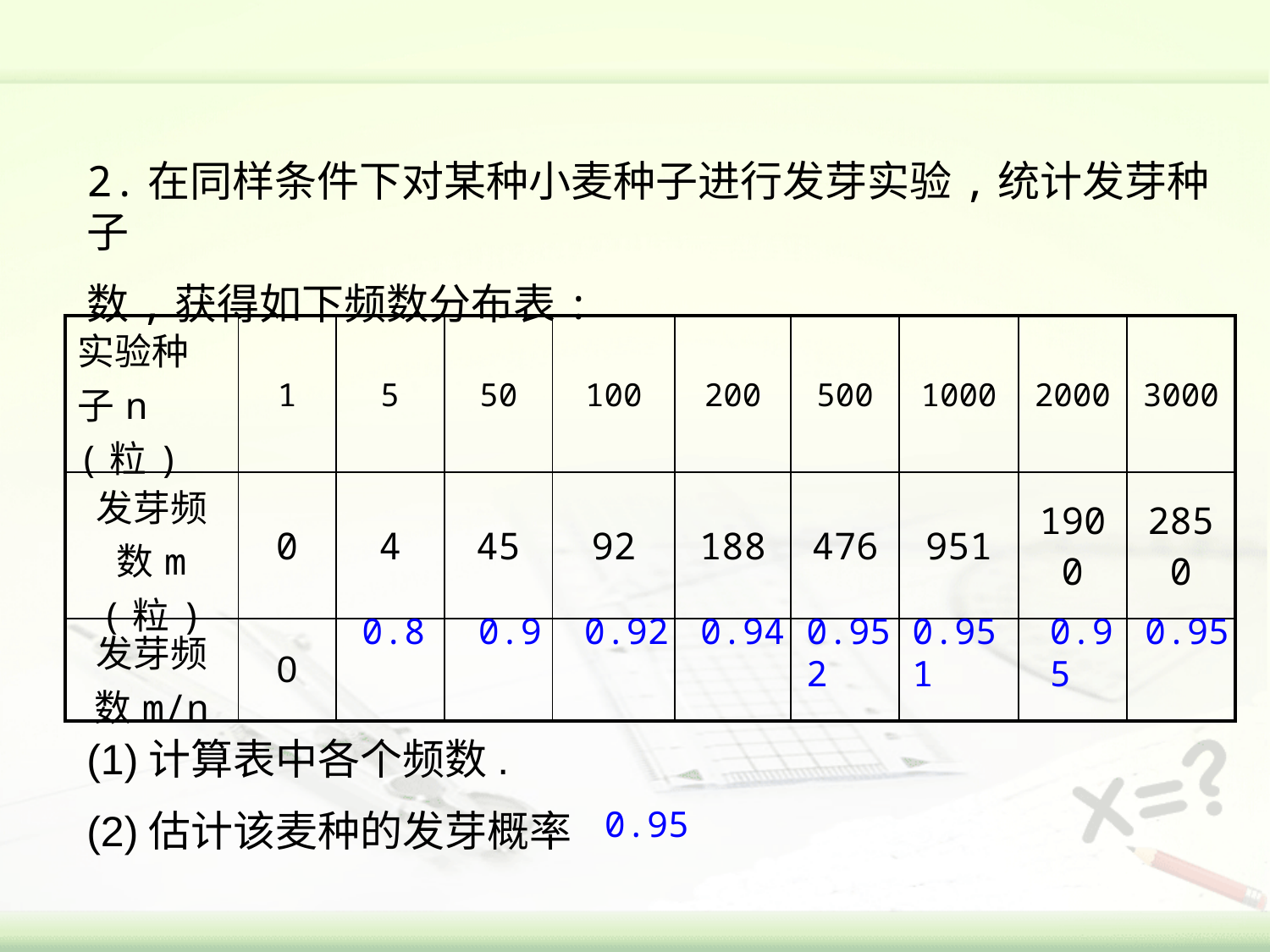

2.在同样条件下对某种小麦种子进行发芽实验,统计发芽种子
数,获得如下频数分布表:
| 实验种子n(粒) | 1 | 5 | 50 | 100 | 200 | 500 | 1000 | 2000 | 3000 |
| --- | --- | --- | --- | --- | --- | --- | --- | --- | --- |
| 发芽频数m(粒) | 0 | 4 | 45 | 92 | 188 | 476 | 951 | 1900 | 2850 |
| 发芽频数m/n | 0 |  |  |  |  |  |  |  |  |
0.8
0.9
0.92
0.94
0.952
0.951
0.95
0.95
(1)计算表中各个频数.
(2)估计该麦种的发芽概率
0.95